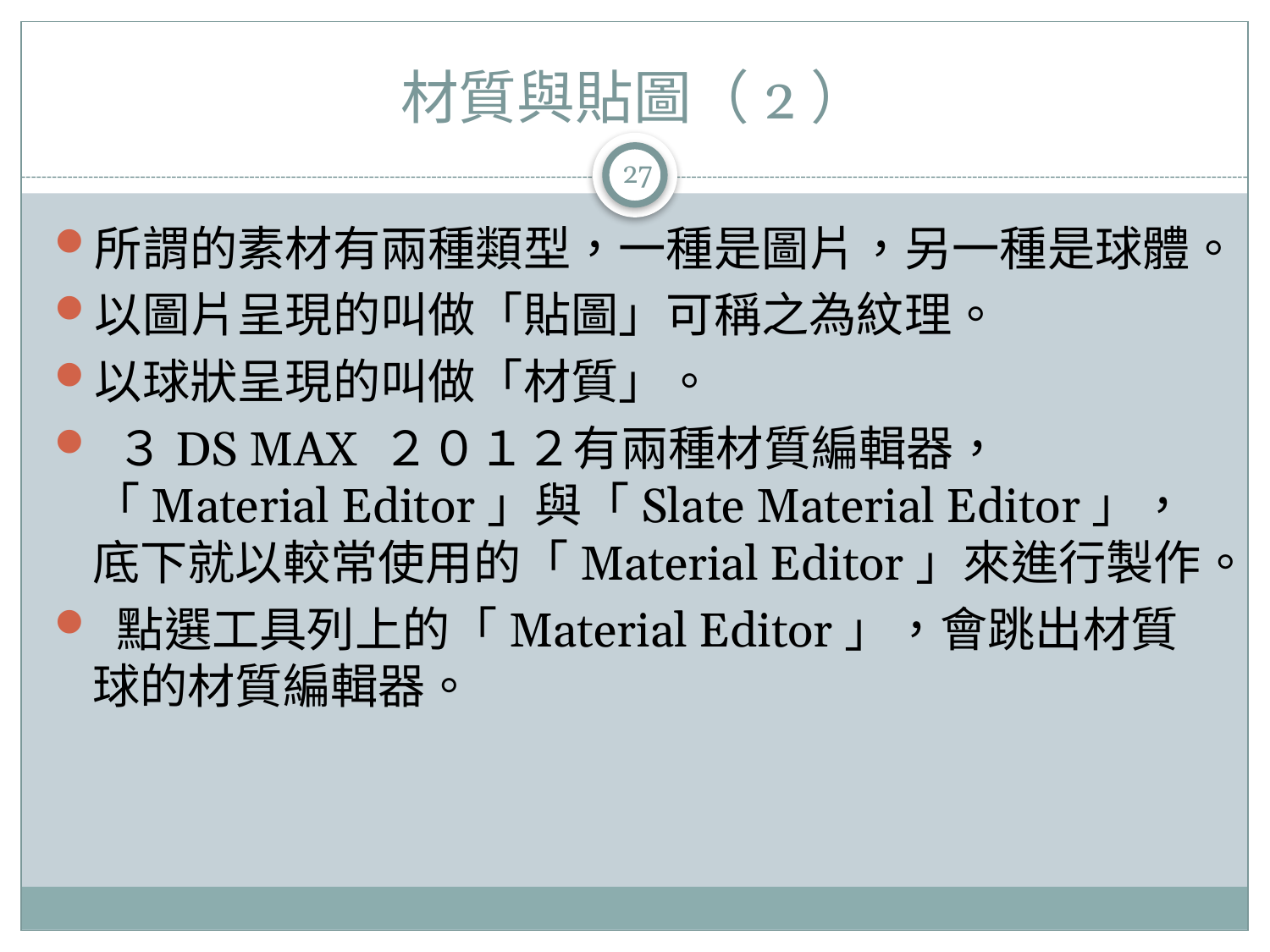

# 材質與貼圖（2）
27
所謂的素材有兩種類型，一種是圖片，另一種是球體。
以圖片呈現的叫做「貼圖」可稱之為紋理。
以球狀呈現的叫做「材質」。
 ３DS MAX ２０１２有兩種材質編輯器，「Material Editor」與「Slate Material Editor」，底下就以較常使用的「Material Editor」來進行製作。
 點選工具列上的「Material Editor」，會跳出材質球的材質編輯器。